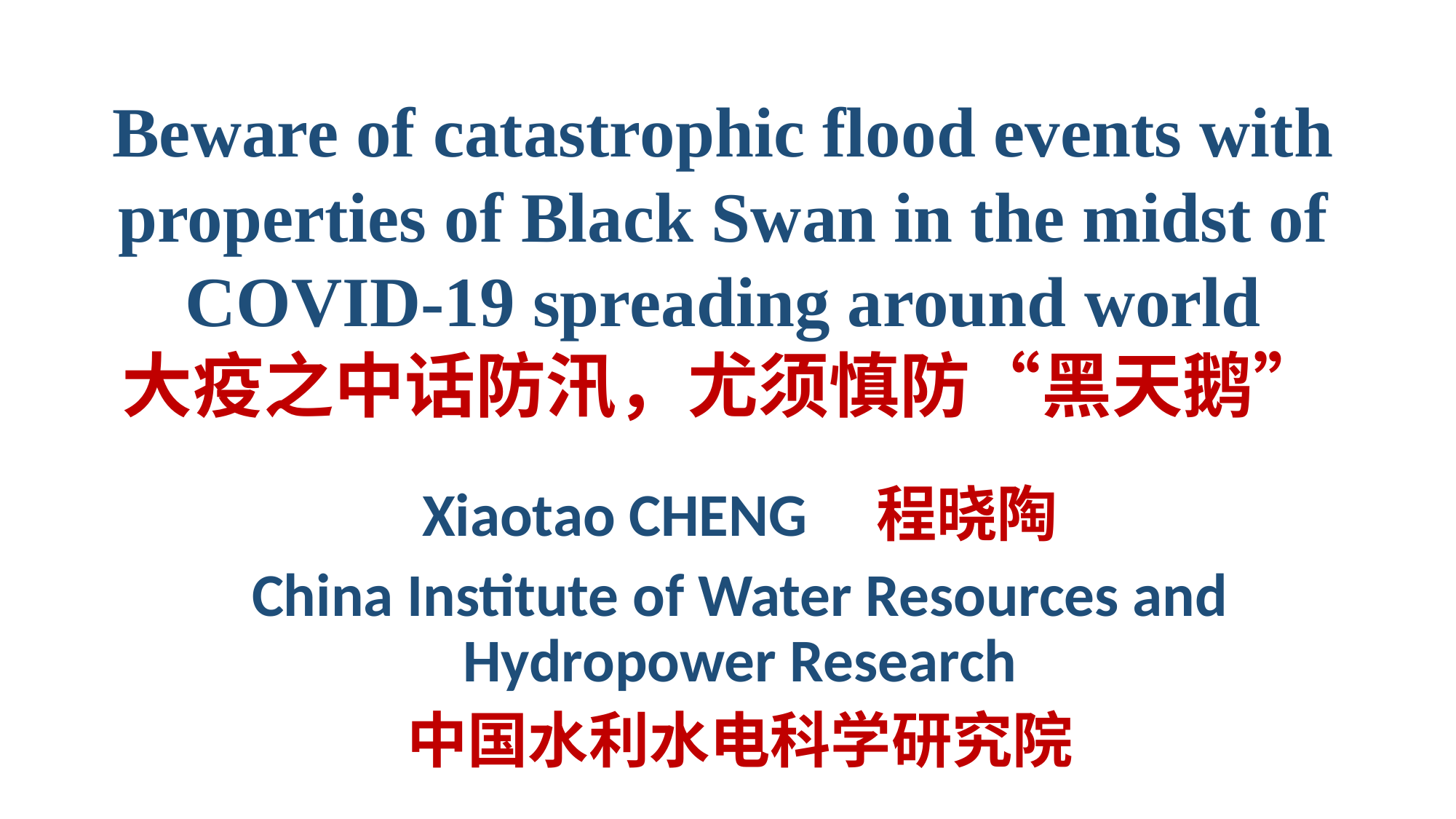

# Beware of catastrophic flood events with properties of Black Swan in the midst of COVID-19 spreading around world 大疫之中话防汛，尤须慎防“黑天鹅”
Xiaotao CHENG    程晓陶
China Institute of Water Resources and Hydropower Research
中国水利水电科学研究院